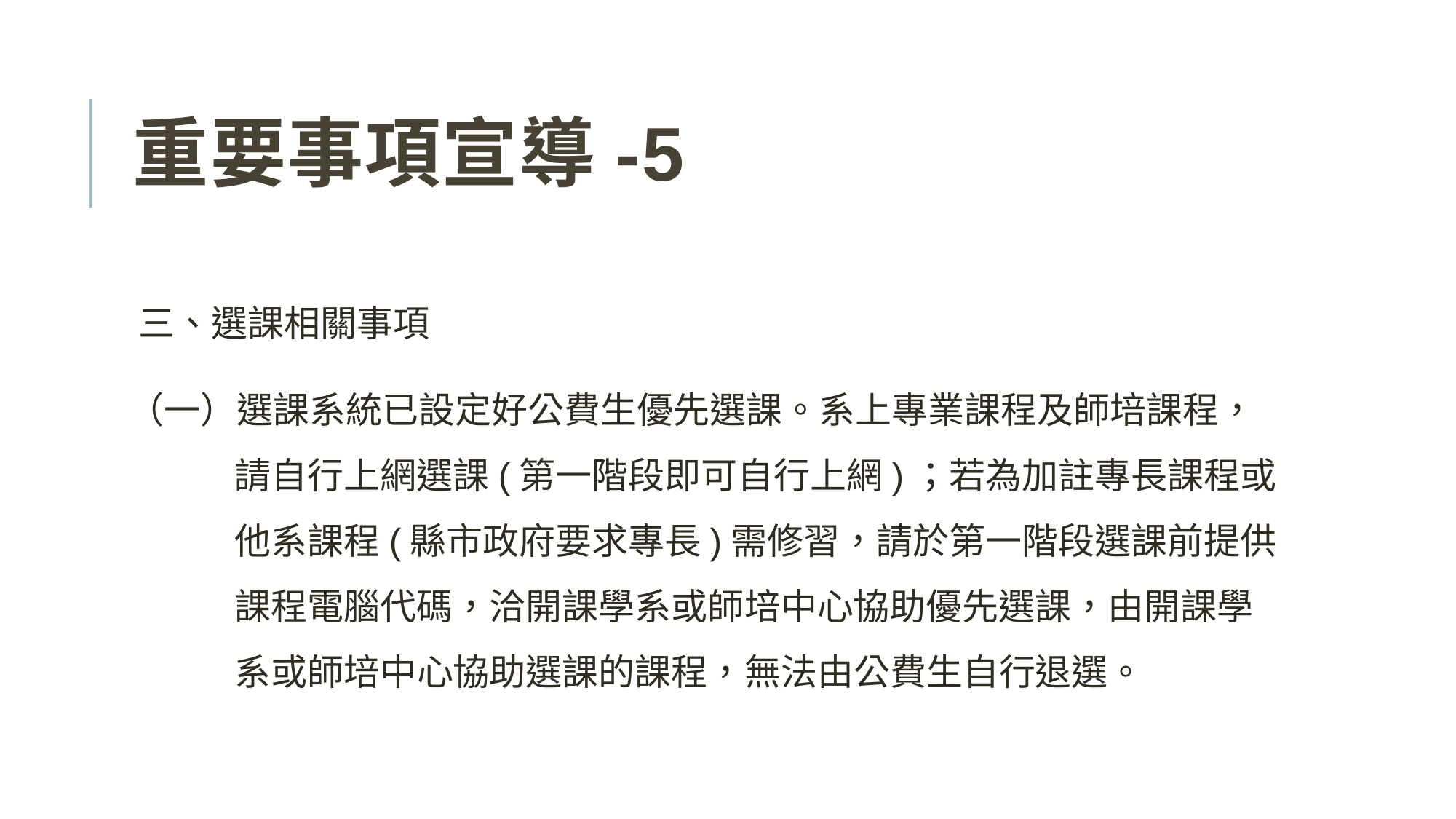

# 重要事項宣導-5
三、選課相關事項
（一）選課系統已設定好公費生優先選課。系上專業課程及師培課程，請自行上網選課(第一階段即可自行上網)；若為加註專長課程或他系課程(縣市政府要求專長)需修習，請於第一階段選課前提供課程電腦代碼，洽開課學系或師培中心協助優先選課，由開課學系或師培中心協助選課的課程，無法由公費生自行退選。